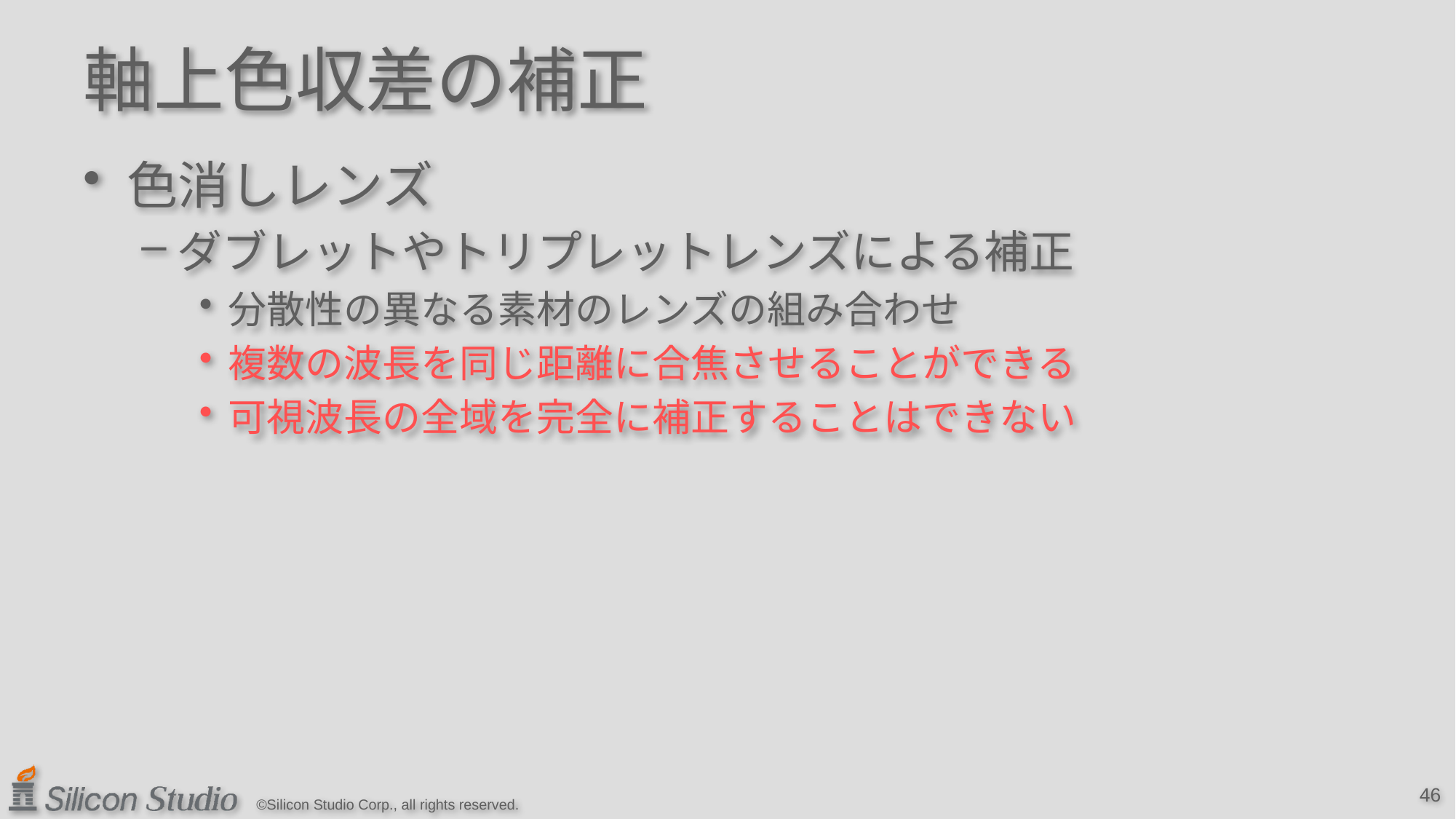

# 軸上色収差の補正
色消しレンズ
ダブレットやトリプレットレンズによる補正
分散性の異なる素材のレンズの組み合わせ
複数の波長を同じ距離に合焦させることができる
可視波長の全域を完全に補正することはできない